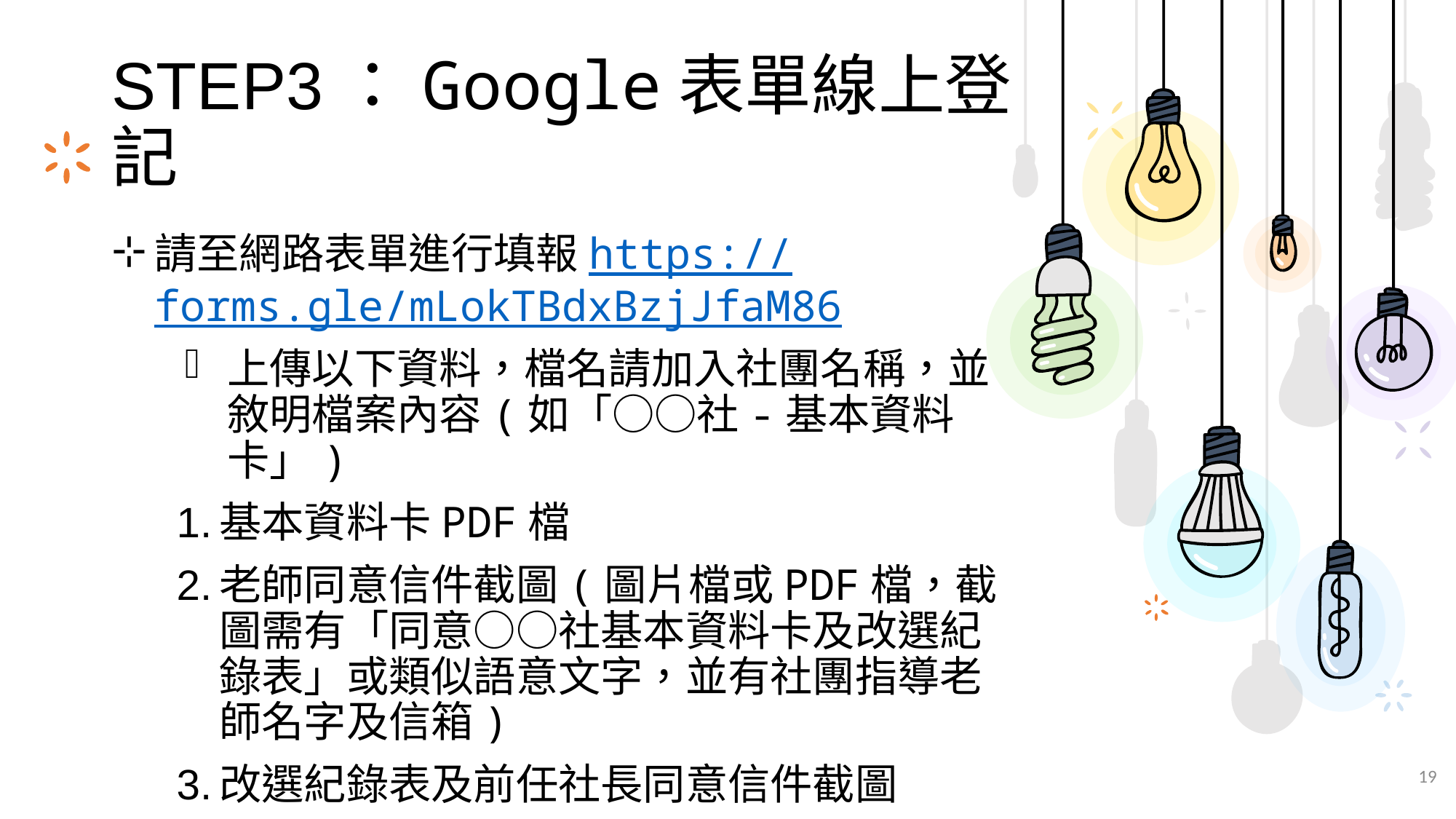

# STEP3：Google表單線上登記
請至網路表單進行填報https://forms.gle/mLokTBdxBzjJfaM86
上傳以下資料，檔名請加入社團名稱，並敘明檔案內容(如「○○社-基本資料卡」)
基本資料卡PDF檔
老師同意信件截圖(圖片檔或PDF檔，截圖需有「同意○○社基本資料卡及改選紀錄表」或類似語意文字，並有社團指導老師名字及信箱)
改選紀錄表及前任社長同意信件截圖

19